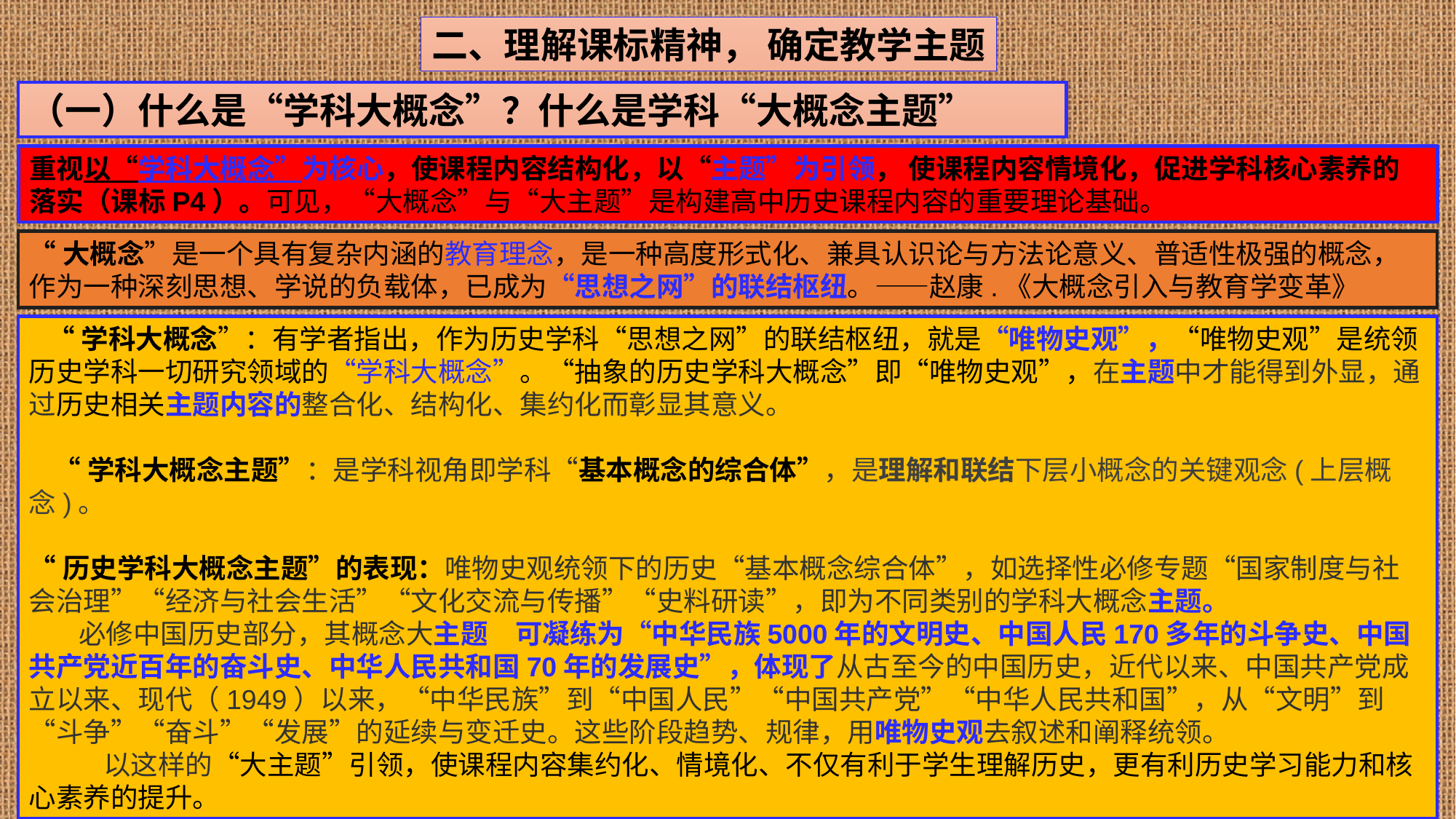

二、理解课标精神， 确定教学主题
（一）什么是“学科大概念”？什么是学科“大概念主题”
重视以“学科大概念”为核心，使课程内容结构化，以“主题”为引领， 使课程内容情境化，促进学科核心素养的落实（课标P4）。可见，“大概念”与“大主题”是构建高中历史课程内容的重要理论基础。
“大概念”是一个具有复杂内涵的教育理念，是一种高度形式化、兼具认识论与方法论意义、普适性极强的概念，作为一种深刻思想、学说的负载体，已成为“思想之网”的联结枢纽。——赵康.《大概念引入与教育学变革》
   “学科大概念”：有学者指出，作为历史学科“思想之网”的联结枢纽，就是“唯物史观”，“唯物史观”是统领历史学科一切研究领域的“学科大概念”。“抽象的历史学科大概念”即“唯物史观”，在主题中才能得到外显，通过历史相关主题内容的整合化、结构化、集约化而彰显其意义。

    “学科大概念主题”：是学科视角即学科“基本概念的综合体”，是理解和联结下层小概念的关键观念(上层概念)。

“历史学科大概念主题”的表现：唯物史观统领下的历史“基本概念综合体”，如选择性必修专题“国家制度与社会治理”“经济与社会生活”“文化交流与传播”“史料研读”，即为不同类别的学科大概念主题。
       必修中国历史部分，其概念大主题　可凝练为“中华民族5000年的文明史、中国人民170多年的斗争史、中国共产党近百年的奋斗史、中华人民共和国70年的发展史”，体现了从古至今的中国历史，近代以来、中国共产党成立以来、现代（1949）以来，“中华民族”到“中国人民”“中国共产党”“中华人民共和国”，从“文明”到“斗争”“奋斗”“发展”的延续与变迁史。这些阶段趋势、规律，用唯物史观去叙述和阐释统领。
           以这样的“大主题”引领，使课程内容集约化、情境化、不仅有利于学生理解历史，更有利历史学习能力和核心素养的提升。